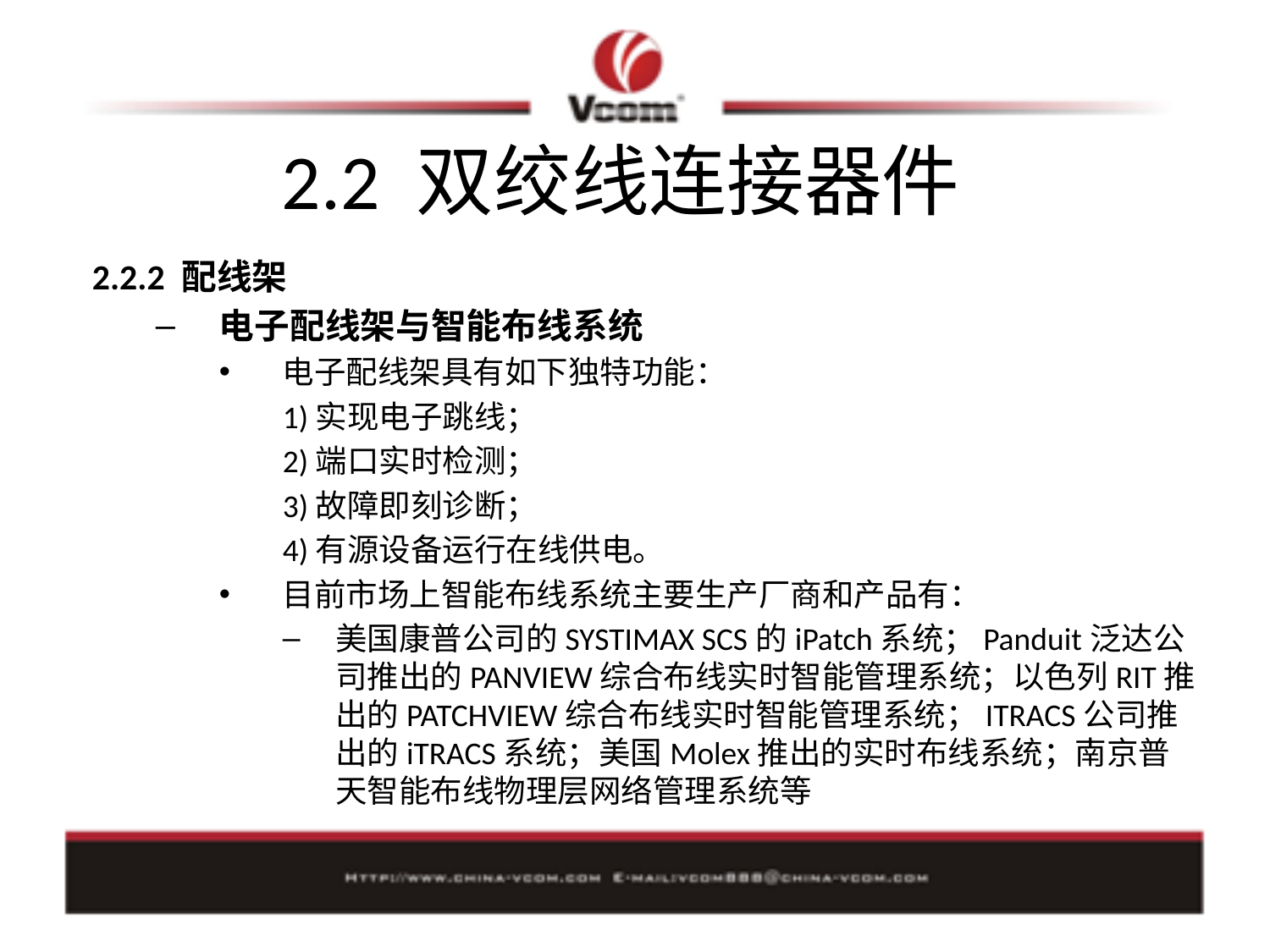

# 2.2 双绞线连接器件
2.2.2 配线架
电子配线架与智能布线系统
电子配线架具有如下独特功能：
1)实现电子跳线；
2)端口实时检测；
3)故障即刻诊断；
4)有源设备运行在线供电。
目前市场上智能布线系统主要生产厂商和产品有：
美国康普公司的SYSTIMAX SCS的iPatch系统；Panduit泛达公司推出的PANVIEW综合布线实时智能管理系统；以色列RIT推出的PATCHVIEW综合布线实时智能管理系统；ITRACS公司推出的iTRACS系统；美国Molex推出的实时布线系统；南京普天智能布线物理层网络管理系统等